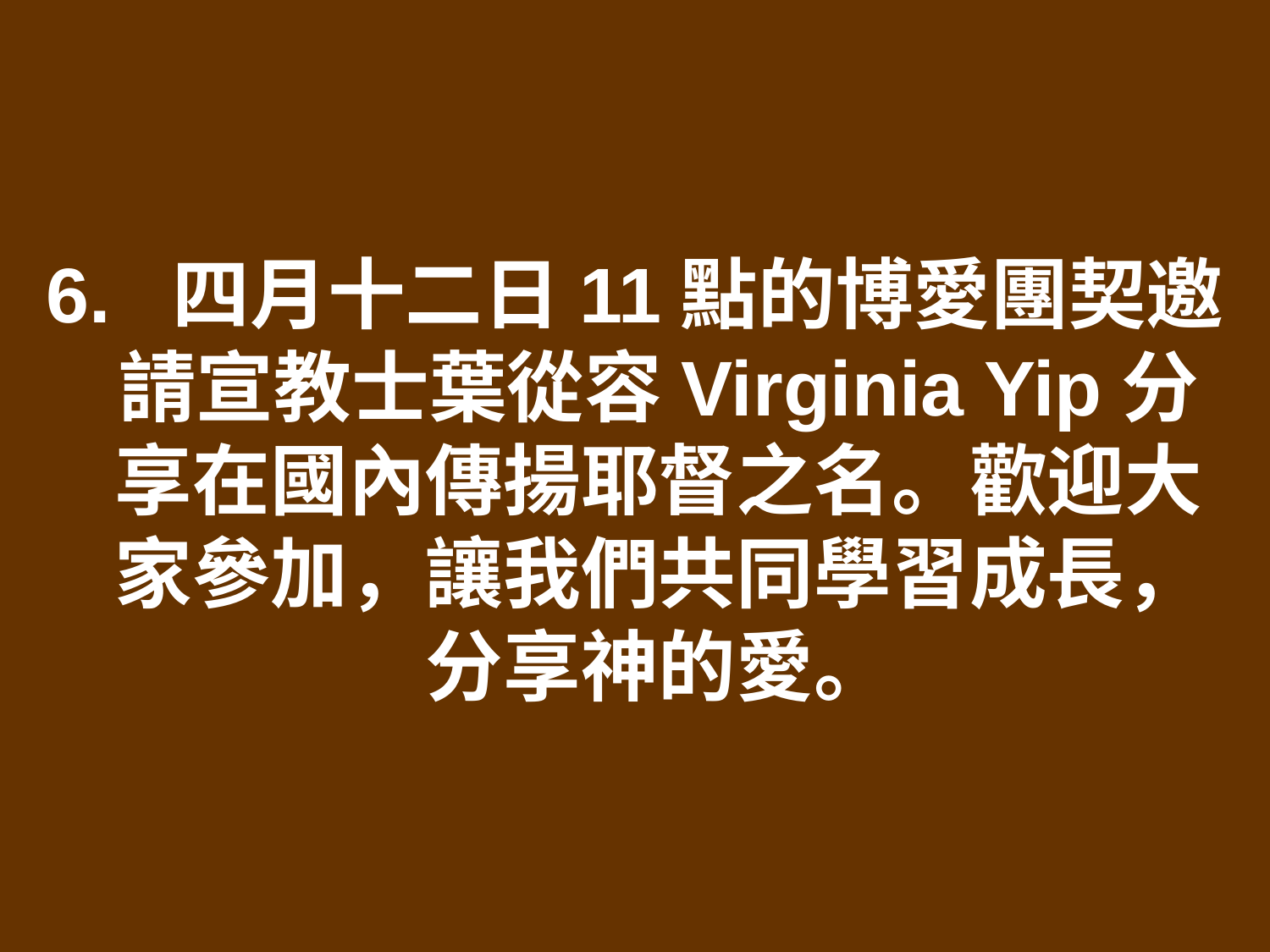

6.  四月十二日11點的博愛團契邀請宣教士葉從容Virginia Yip分享在國內傳揚耶督之名。歡迎大家參加，讓我們共同學習成長，分享神的愛。